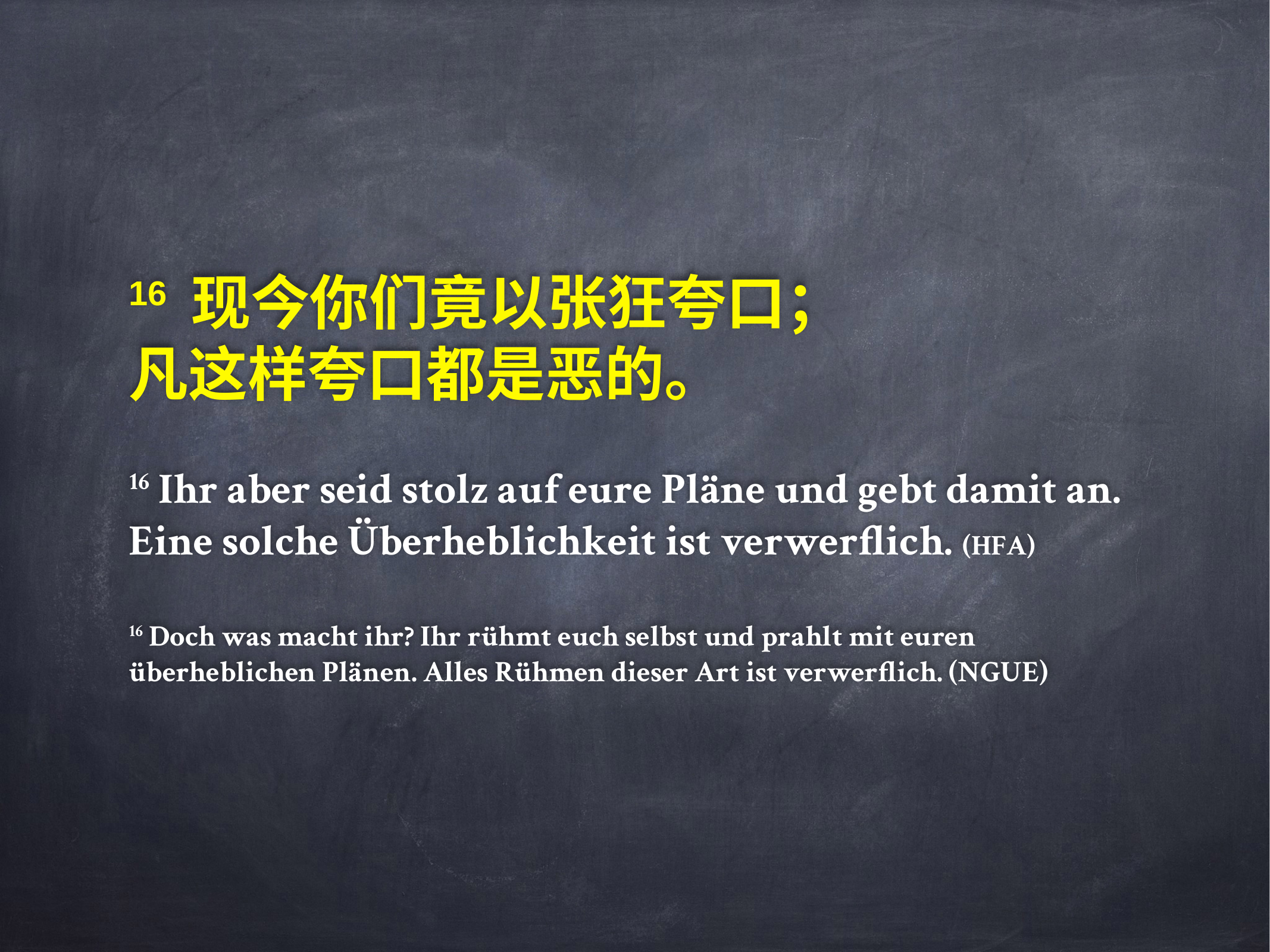

# 16 现今你们竟以张狂夸口； 凡这样夸口都是恶的。

16 Ihr aber seid stolz auf eure Pläne und gebt damit an. Eine solche Überheblichkeit ist verwerflich. (HFA)

16 Doch was macht ihr? Ihr rühmt euch selbst und prahlt mit euren überheblichen Plänen. Alles Rühmen dieser Art ist verwerflich. (NGUE)